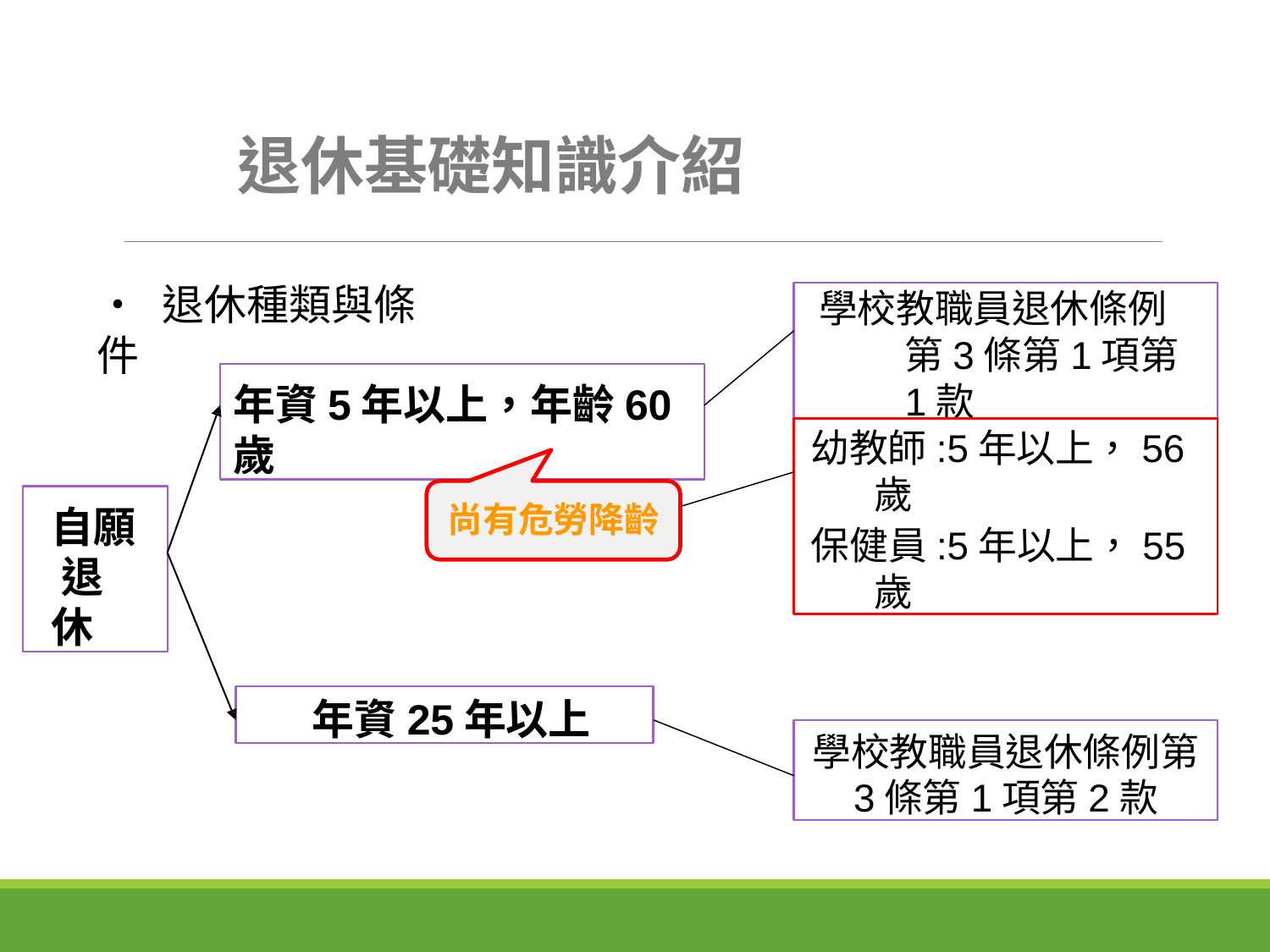

# 退休基礎知識介紹
• 退休種類與條件

學校教職員退休條例第3條第1項第1款

年資5年以上，年齡60歲

幼教師:5年以上，56歲
保健員:5年以上，55歲

自願  退休
尚有危勞降齡

年資25年以上

學校教職員退休條例第
3條第1項第2款